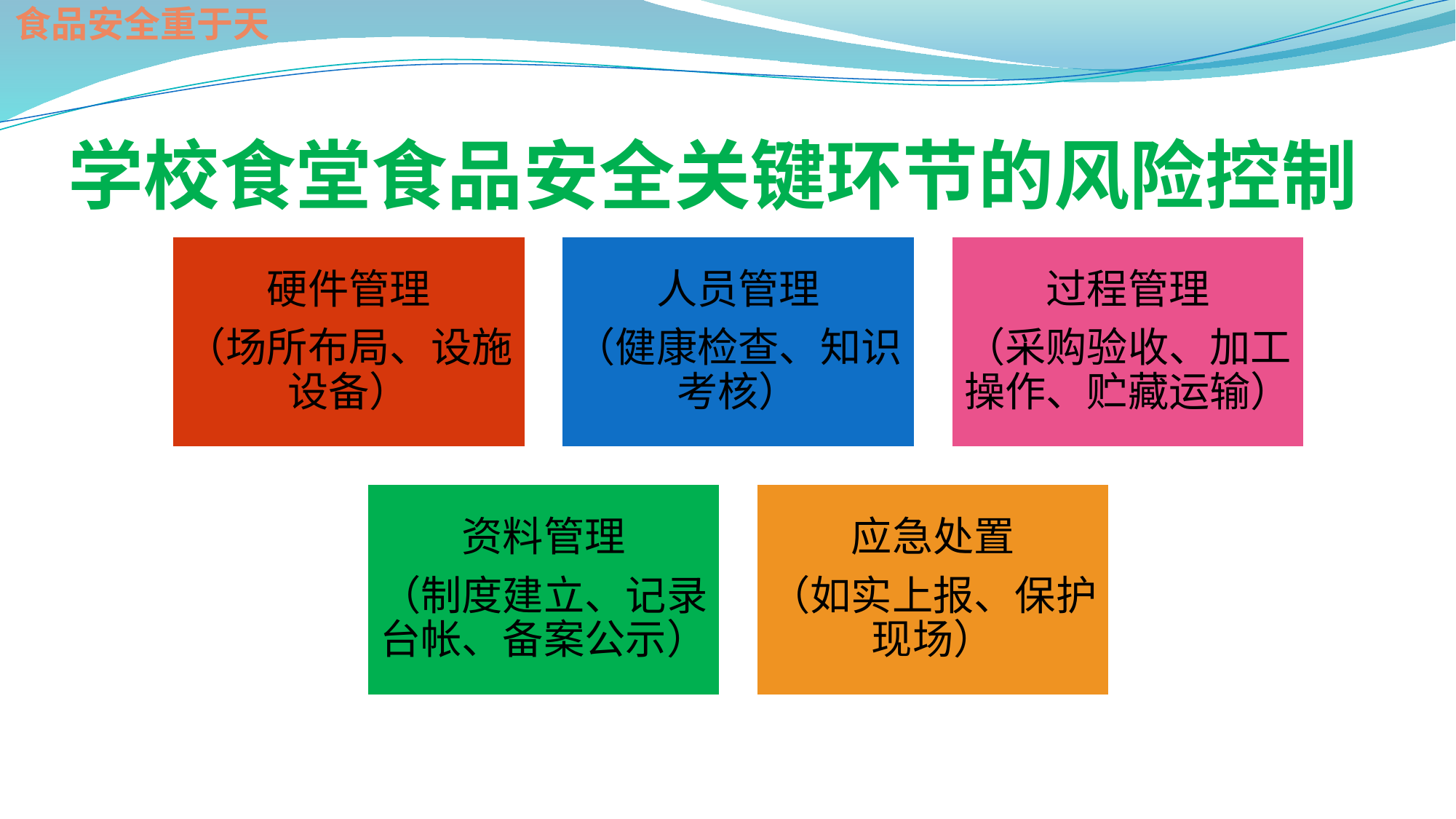

食品安全重于天
学校食堂食品安全关键环节的风险控制
硬件管理
（场所布局、设施设备）
人员管理
（健康检查、知识考核）
过程管理
（采购验收、加工操作、贮藏运输）
资料管理
（制度建立、记录台帐、备案公示）
应急处置
（如实上报、保护现场）